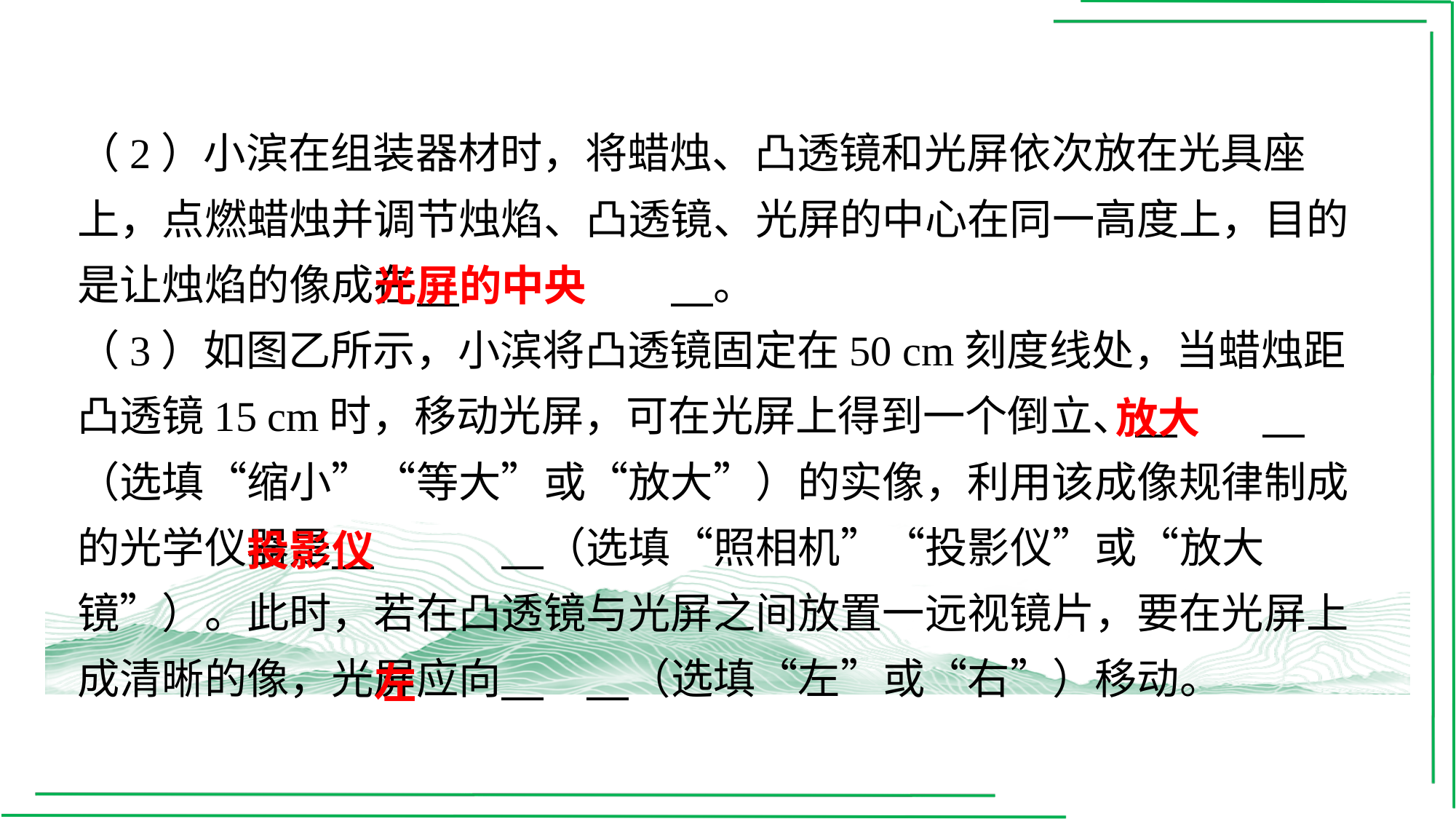

（2）小滨在组装器材时，将蜡烛、凸透镜和光屏依次放在光具座上，点燃蜡烛并调节烛焰、凸透镜、光屏的中心在同一高度上，目的是让烛焰的像成在 　光屏的中央　⁠。
（3）如图乙所示，小滨将凸透镜固定在50 cm刻度线处，当蜡烛距凸透镜15 cm时，移动光屏，可在光屏上得到一个倒立、 　放大　⁠（选填“缩小”“等大”或“放大”）的实像，利用该成像规律制成的光学仪器是 　投影仪　⁠（选填“照相机”“投影仪”或“放大镜”）。此时，若在凸透镜与光屏之间放置一远视镜片，要在光屏上成清晰的像，光屏应向 　左　⁠（选填“左”或“右”）移动。
光屏的中央
放大
投影仪
左